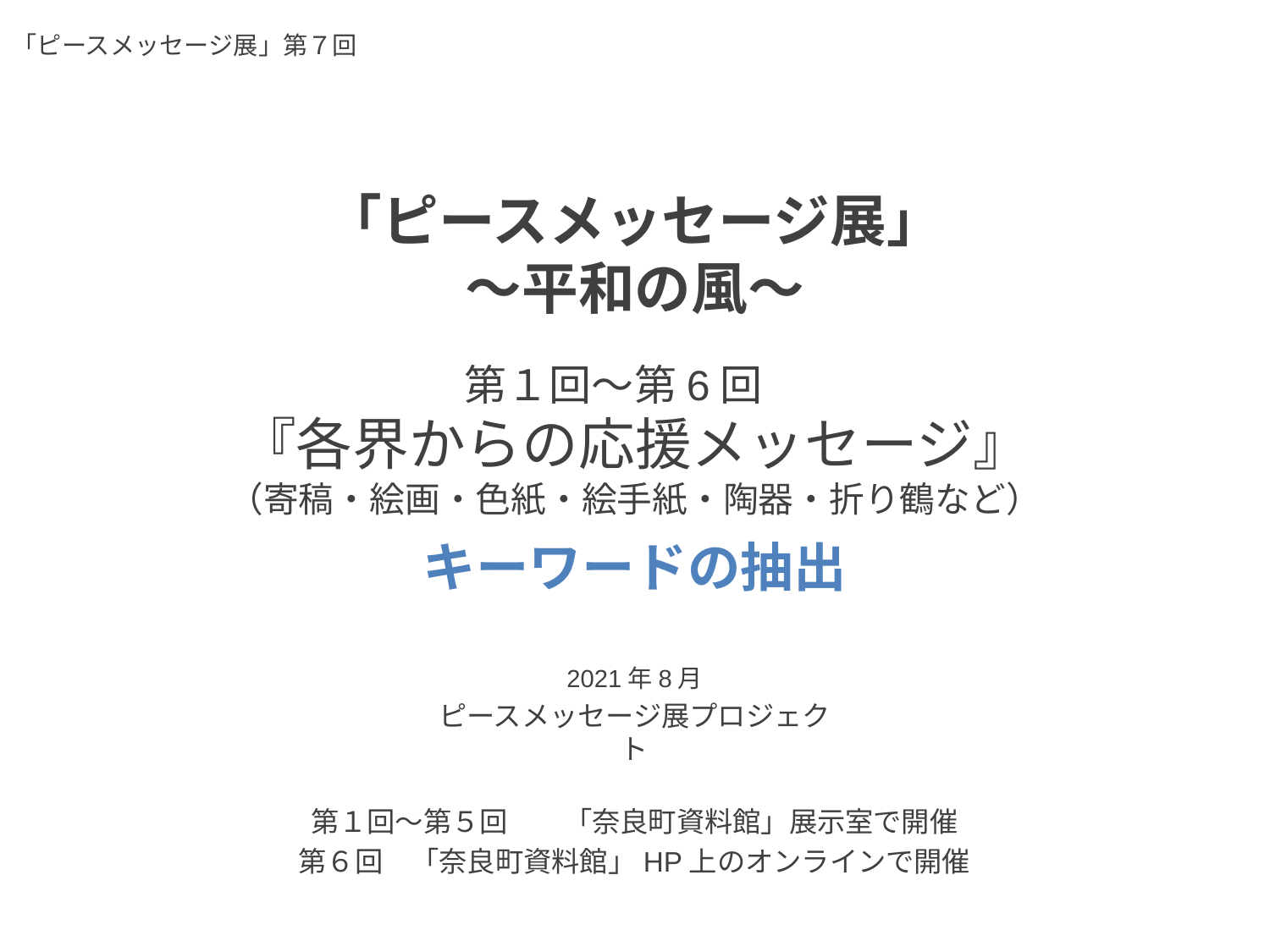

「ピースメッセージ展」第７回
# 「ピースメッセージ展」 ～平和の風～ 第１回～第6回　 『各界からの応援メッセージ』 （寄稿・絵画・色紙・絵手紙・陶器・折り鶴など） キーワードの抽出
2021年8月
ピースメッセージ展プロジェクト
第１回～第５回　　「奈良町資料館」展示室で開催
第６回　「奈良町資料館」HP上のオンラインで開催